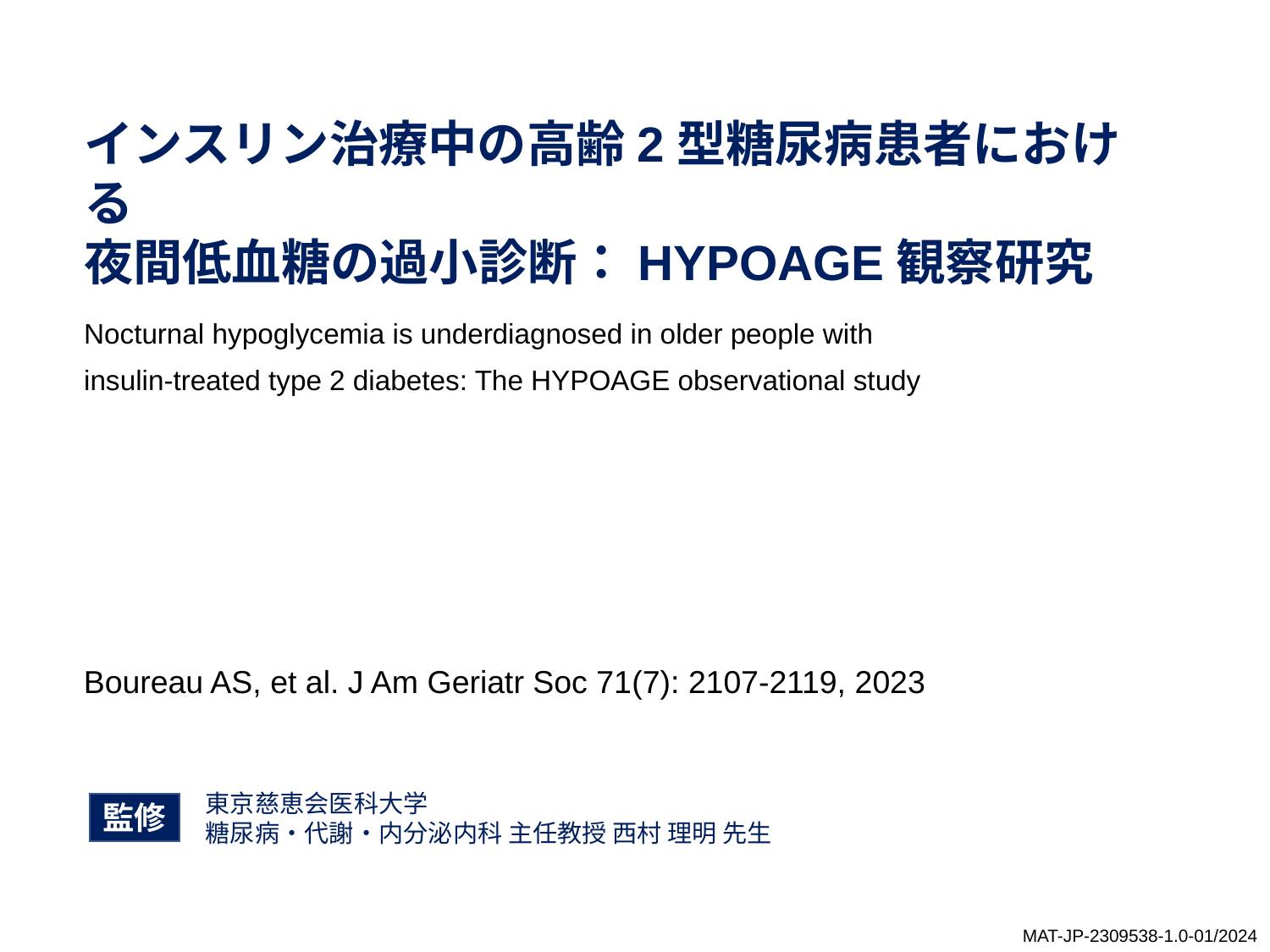

インスリン治療中の高齢2型糖尿病患者における
夜間低血糖の過小診断：HYPOAGE観察研究
Nocturnal hypoglycemia is underdiagnosed in older people with
insulin-treated type 2 diabetes: The HYPOAGE observational study
Boureau AS, et al. J Am Geriatr Soc 71(7): 2107-2119, 2023
東京慈恵会医科大学
糖尿病・代謝・内分泌内科 主任教授 西村 理明 先生
監修

MAT-JP-2309538‐1.0‐01/2024